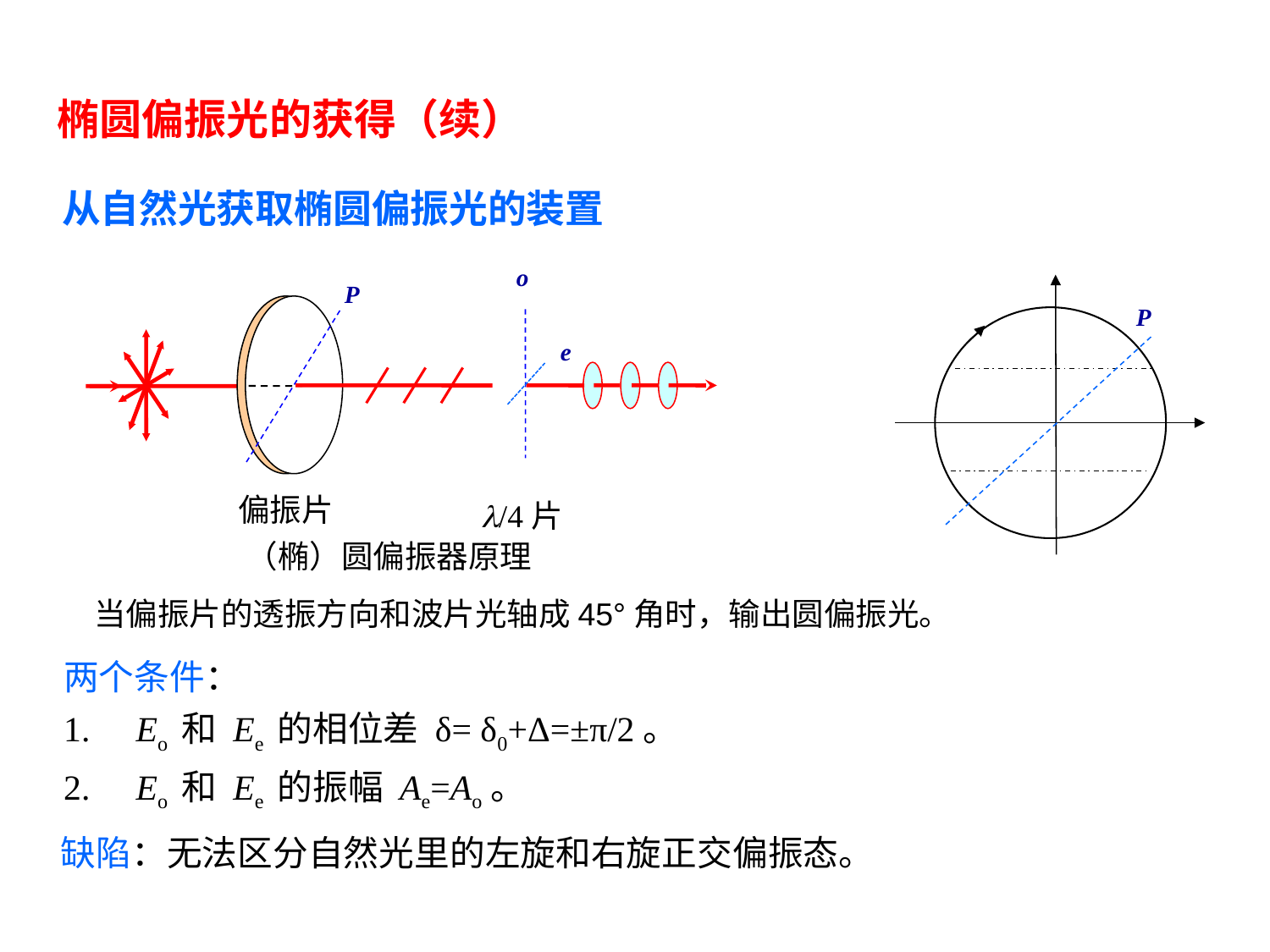

椭圆偏振光的获得（续）
从自然光获取椭圆偏振光的装置
o
P

偏振片
λ/4片
（椭）圆偏振器原理
e

P

当偏振片的透振方向和波片光轴成45°角时，输出圆偏振光。
两个条件：
 Eo 和 Ee 的相位差 δ= δ0+Δ=±π/2。
 Eo 和 Ee 的振幅 Ae=Ao。
缺陷：无法区分自然光里的左旋和右旋正交偏振态。